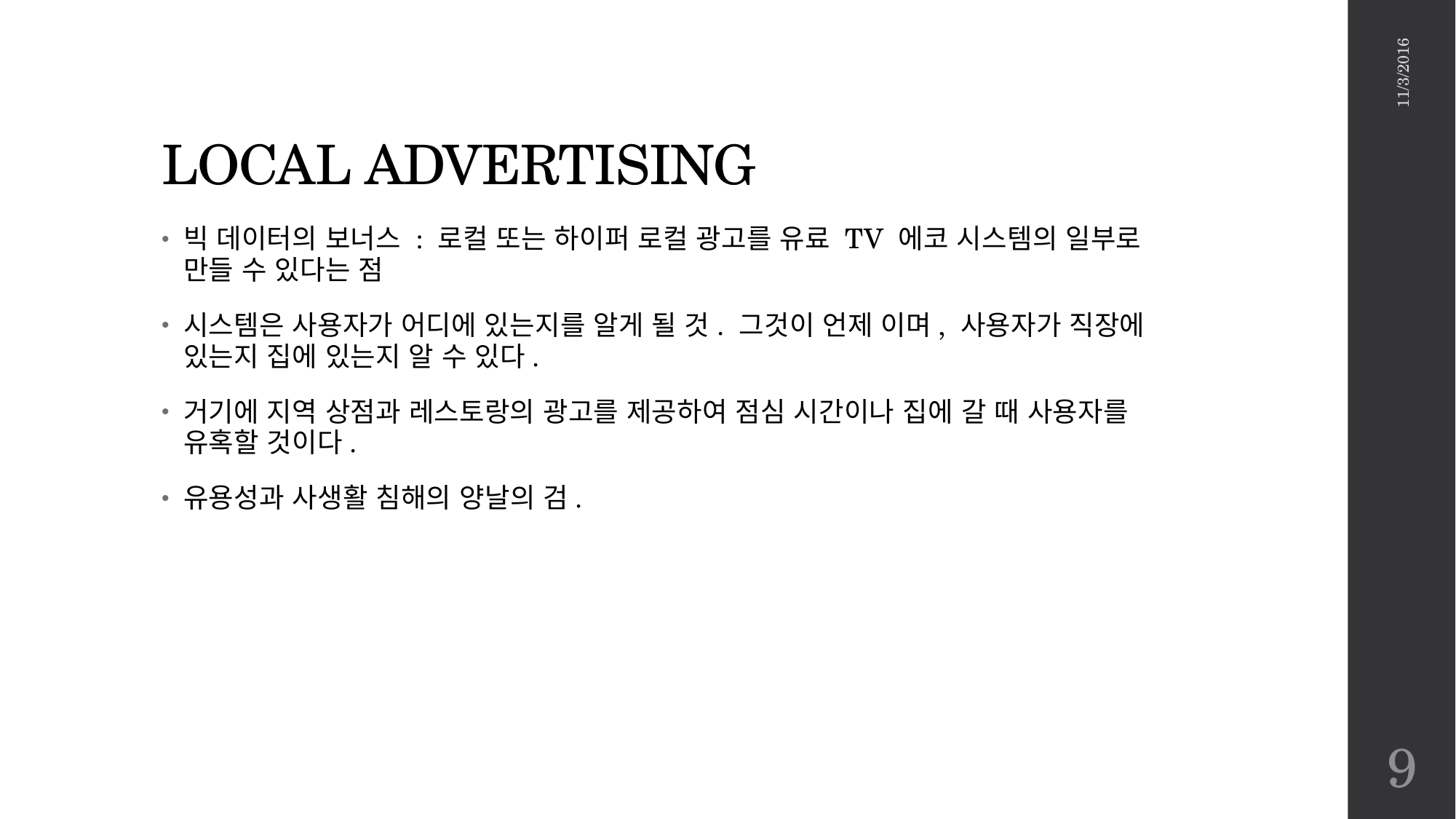

# LOCAL ADVERTISING
11/3/2016
빅 데이터의 보너스 : 로컬 또는 하이퍼 로컬 광고를 유료 TV 에코 시스템의 일부로 만들 수 있다는 점
시스템은 사용자가 어디에 있는지를 알게 될 것. 그것이 언제 이며, 사용자가 직장에 있는지 집에 있는지 알 수 있다.
거기에 지역 상점과 레스토랑의 광고를 제공하여 점심 시간이나 집에 갈 때 사용자를 유혹할 것이다.
유용성과 사생활 침해의 양날의 검.
9